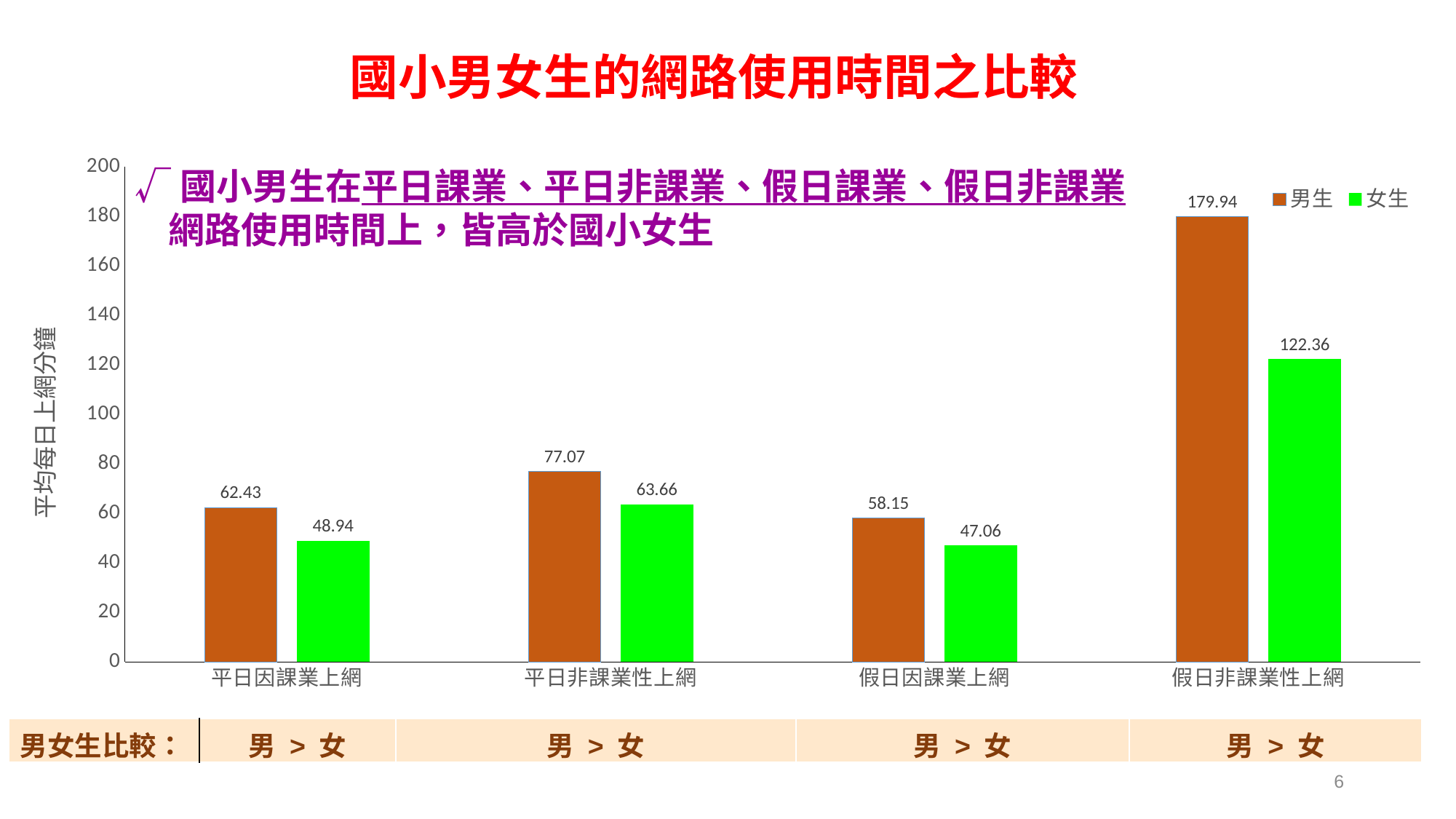

# 國小男女生的網路使用時間之比較

### Chart

| Category | 男生 | 女生 |
|---|---|---|
| 平日因課業上網 | 62.43 | 48.94 |
| 平日非課業性上網 | 77.07078925956061 | 63.65993265993266 |
| 假日因課業上網 | 58.150572831423894 | 47.06318449873631 |
| 假日非課業性上網 | 179.93688524590164 | 122.35871404399323 |
√國小男生在平日課業、平日非課業、假日課業、假日非課業
   網路使用時間上，皆高於國小女生
| 男女生比較： | 男 > 女 | 男 > 女 | 男 > 女 | 男 > 女 |
| --- | --- | --- | --- | --- |
6